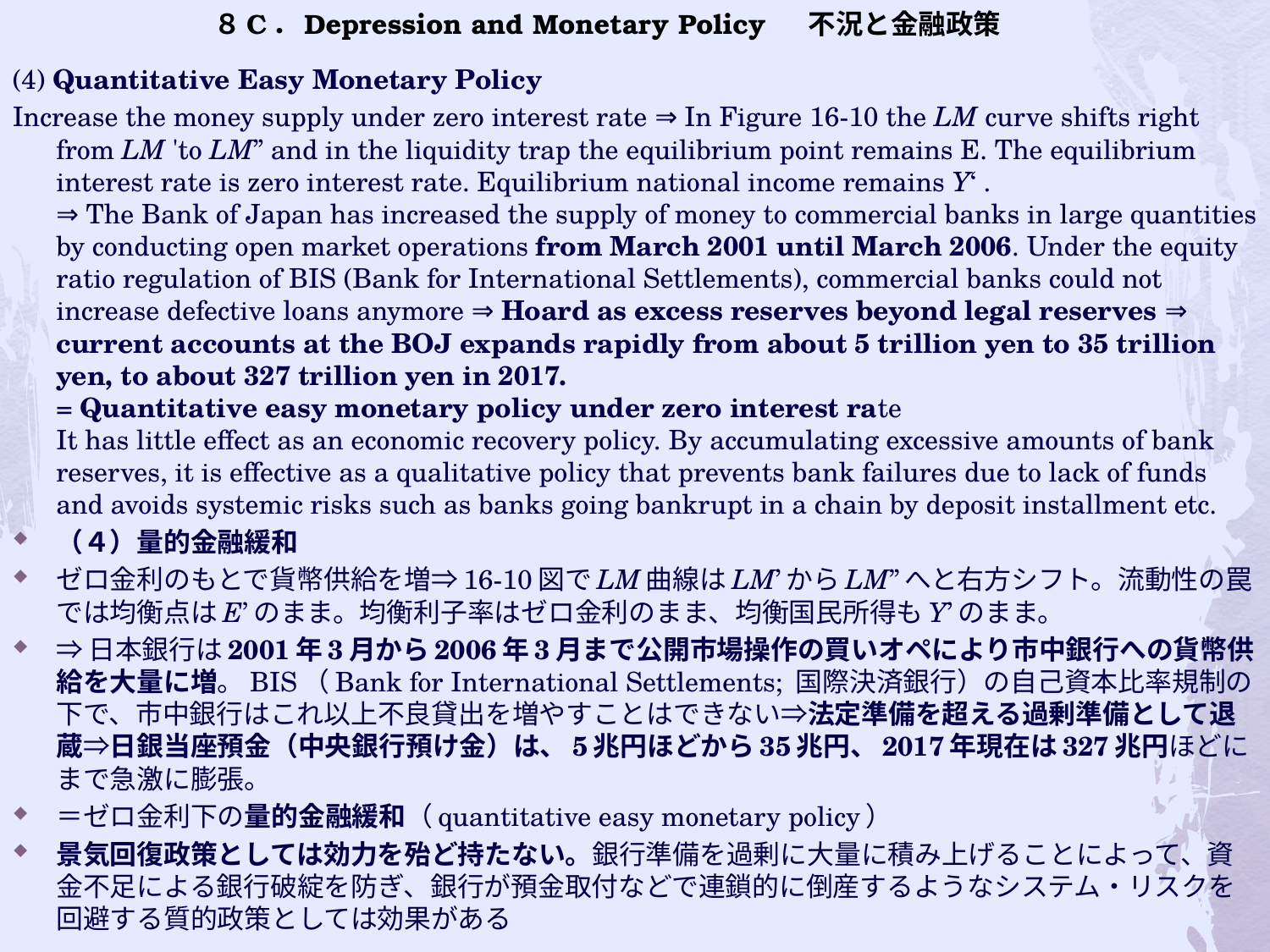

# ８C．Depression and Monetary Policy    不況と金融政策
(4) Quantitative Easy Monetary Policy
Increase the money supply under zero interest rate ⇒ In Figure 16-10 the LM curve shifts right from LM 'to LM” and in the liquidity trap the equilibrium point remains E. The equilibrium interest rate is zero interest rate. Equilibrium national income remains Y‘ .
⇒ The Bank of Japan has increased the supply of money to commercial banks in large quantities by conducting open market operations from March 2001 until March 2006. Under the equity ratio regulation of BIS (Bank for International Settlements), commercial banks could not increase defective loans anymore ⇒ Hoard as excess reserves beyond legal reserves ⇒ current accounts at the BOJ expands rapidly from about 5 trillion yen to 35 trillion yen, to about 327 trillion yen in 2017.
= Quantitative easy monetary policy under zero interest rate
It has little effect as an economic recovery policy. By accumulating excessive amounts of bank reserves, it is effective as a qualitative policy that prevents bank failures due to lack of funds and avoids systemic risks such as banks going bankrupt in a chain by deposit installment etc.
（４）量的金融緩和
ゼロ金利のもとで貨幣供給を増⇒16-10図でLM曲線はLM’からLM”へと右方シフト。流動性の罠では均衡点はE’のまま。均衡利子率はゼロ金利のまま、均衡国民所得もY’のまま。
⇒日本銀行は2001年3月から2006年3月まで公開市場操作の買いオペにより市中銀行への貨幣供給を大量に増。BIS（Bank for International Settlements; 国際決済銀行）の自己資本比率規制の下で、市中銀行はこれ以上不良貸出を増やすことはできない⇒法定準備を超える過剰準備として退蔵⇒日銀当座預金（中央銀行預け金）は、5兆円ほどから35兆円、2017年現在は327兆円ほどにまで急激に膨張。
＝ゼロ金利下の量的金融緩和（quantitative easy monetary policy）
景気回復政策としては効力を殆ど持たない。銀行準備を過剰に大量に積み上げることによって、資金不足による銀行破綻を防ぎ、銀行が預金取付などで連鎖的に倒産するようなシステム・リスクを回避する質的政策としては効果がある